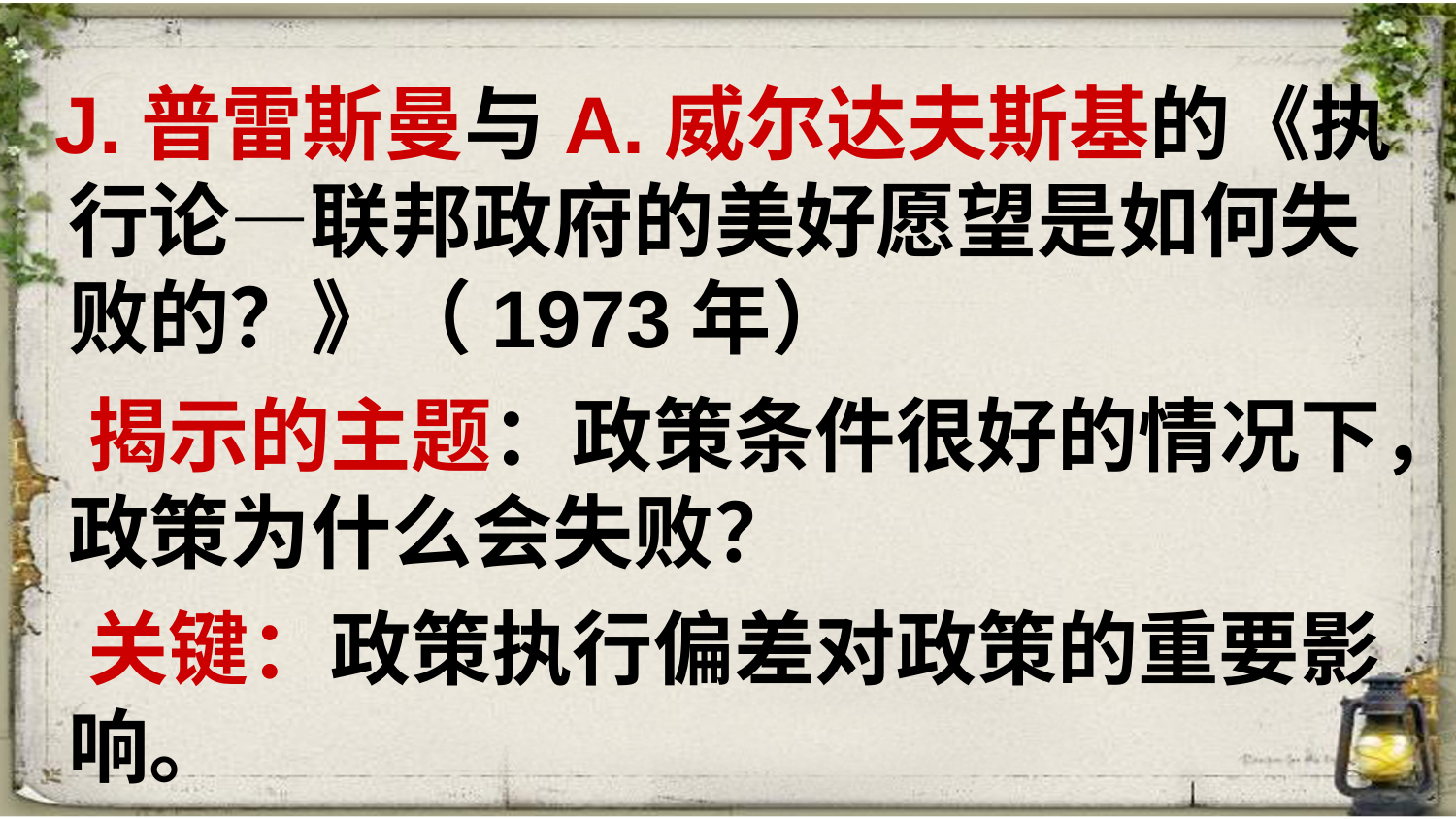

J.普雷斯曼与A.威尔达夫斯基的《执行论—联邦政府的美好愿望是如何失败的？》（1973年）
  揭示的主题：政策条件很好的情况下，政策为什么会失败？
  关键：政策执行偏差对政策的重要影响。